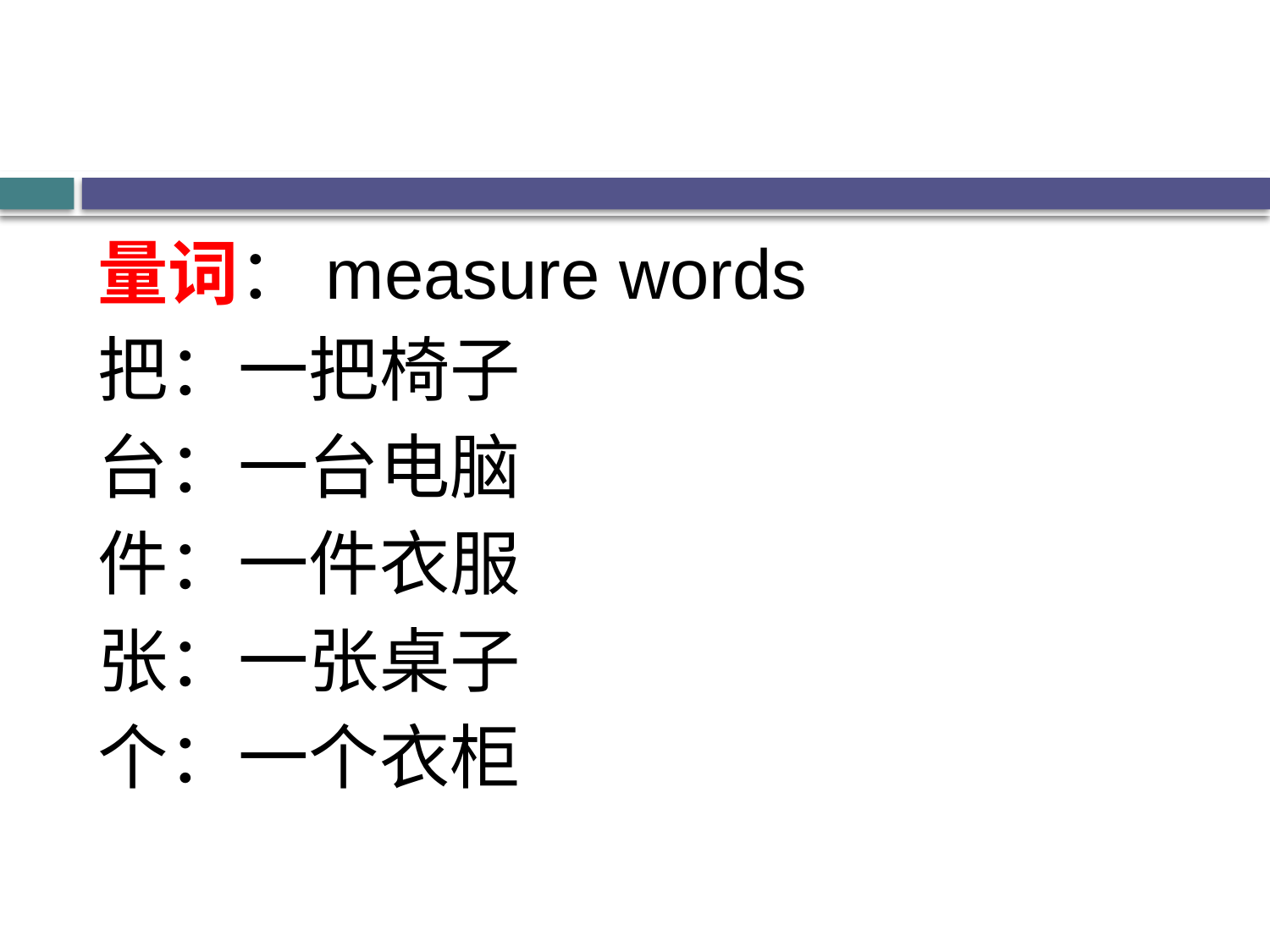

量词：measure words
把：一把椅子
台：一台电脑
件：一件衣服
张：一张桌子
个：一个衣柜